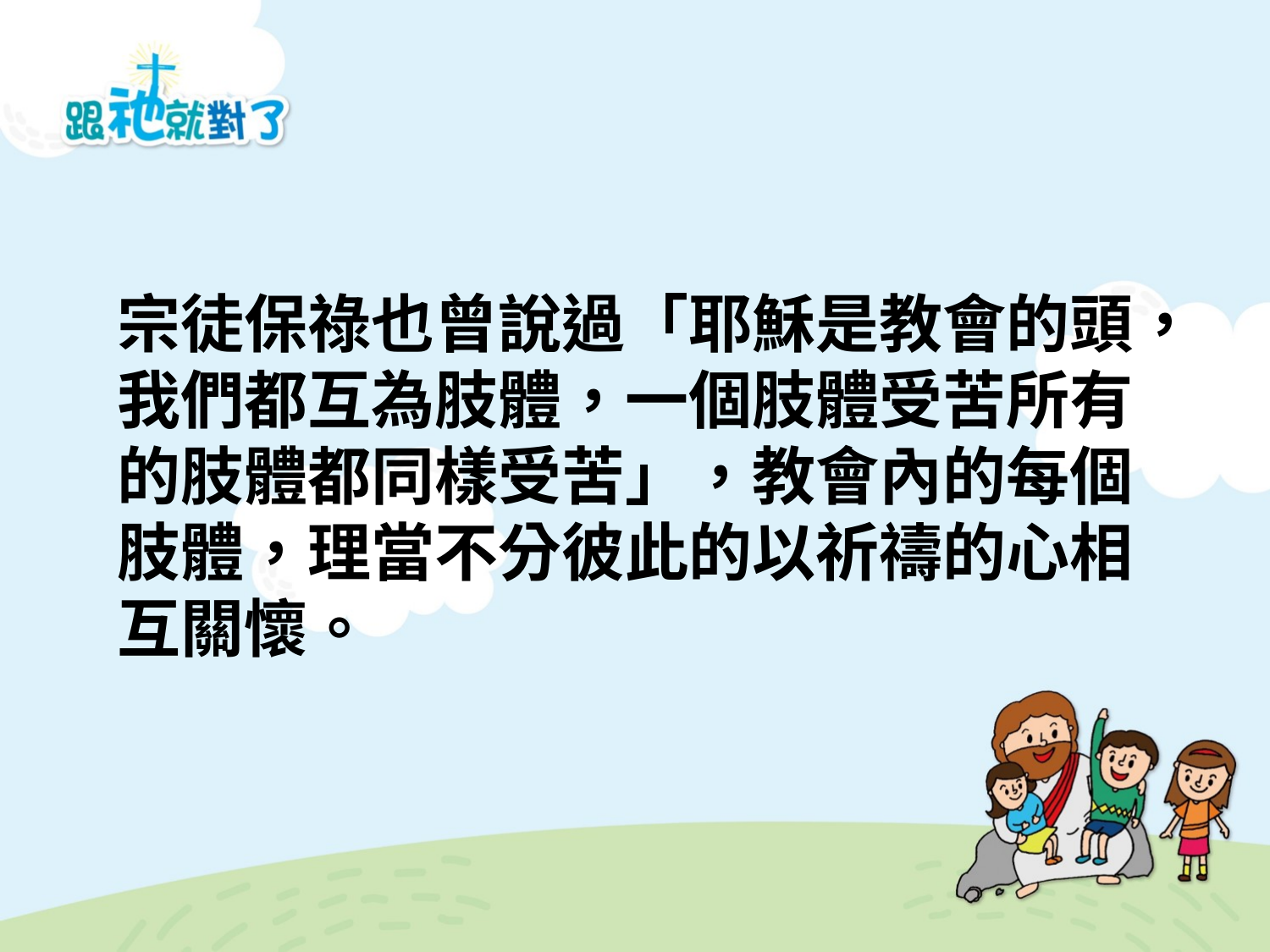

宗徒保祿也曾說過「耶穌是教會的頭，我們都互為肢體，一個肢體受苦所有的肢體都同樣受苦」，教會內的每個肢體，理當不分彼此的以祈禱的心相互關懷。